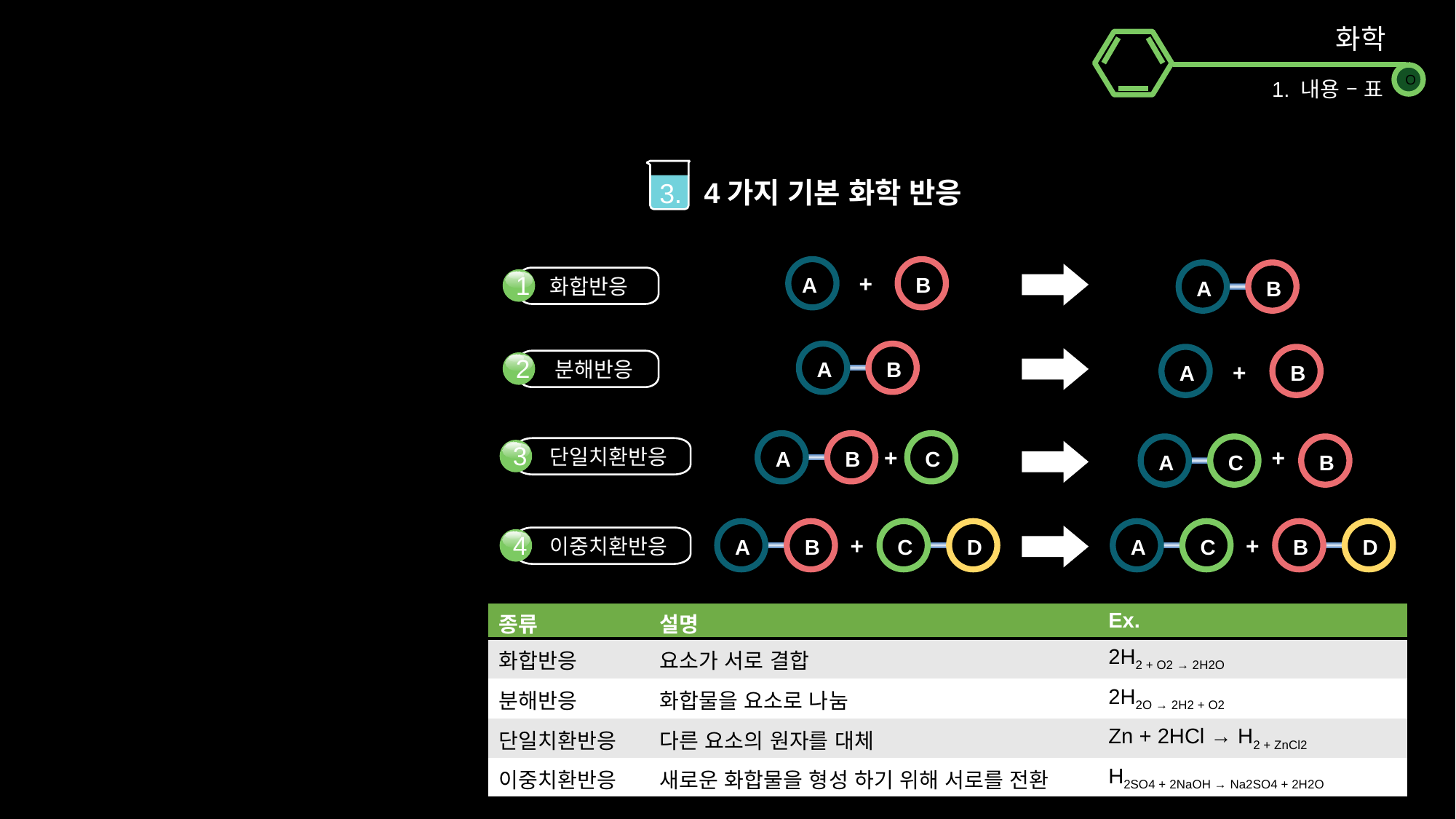

화학

N
 O
1. 내용 – 표

3.
4가지 기본 화학 반응
A
B
+
A
B

화합반응

1

A
B
A
B

+
 분해반응

2

A
B
C
+
+
A
C
B
 단일치환반응

3

A
B
C
D
A
C
B
D
+
+

 이중치환반응

4

| 종류 | 설명 | Ex. |
| --- | --- | --- |
| 화합반응 | 요소가 서로 결합 | 2H2 + O2 → 2H2O |
| 분해반응 | 화합물을 요소로 나눔 | 2H2O → 2H2 + O2 |
| 단일치환반응 | 다른 요소의 원자를 대체 | Zn + 2HCl → H2 + ZnCl2 |
| 이중치환반응 | 새로운 화합물을 형성 하기 위해 서로를 전환 | H2SO4 + 2NaOH → Na2SO4 + 2H2O |